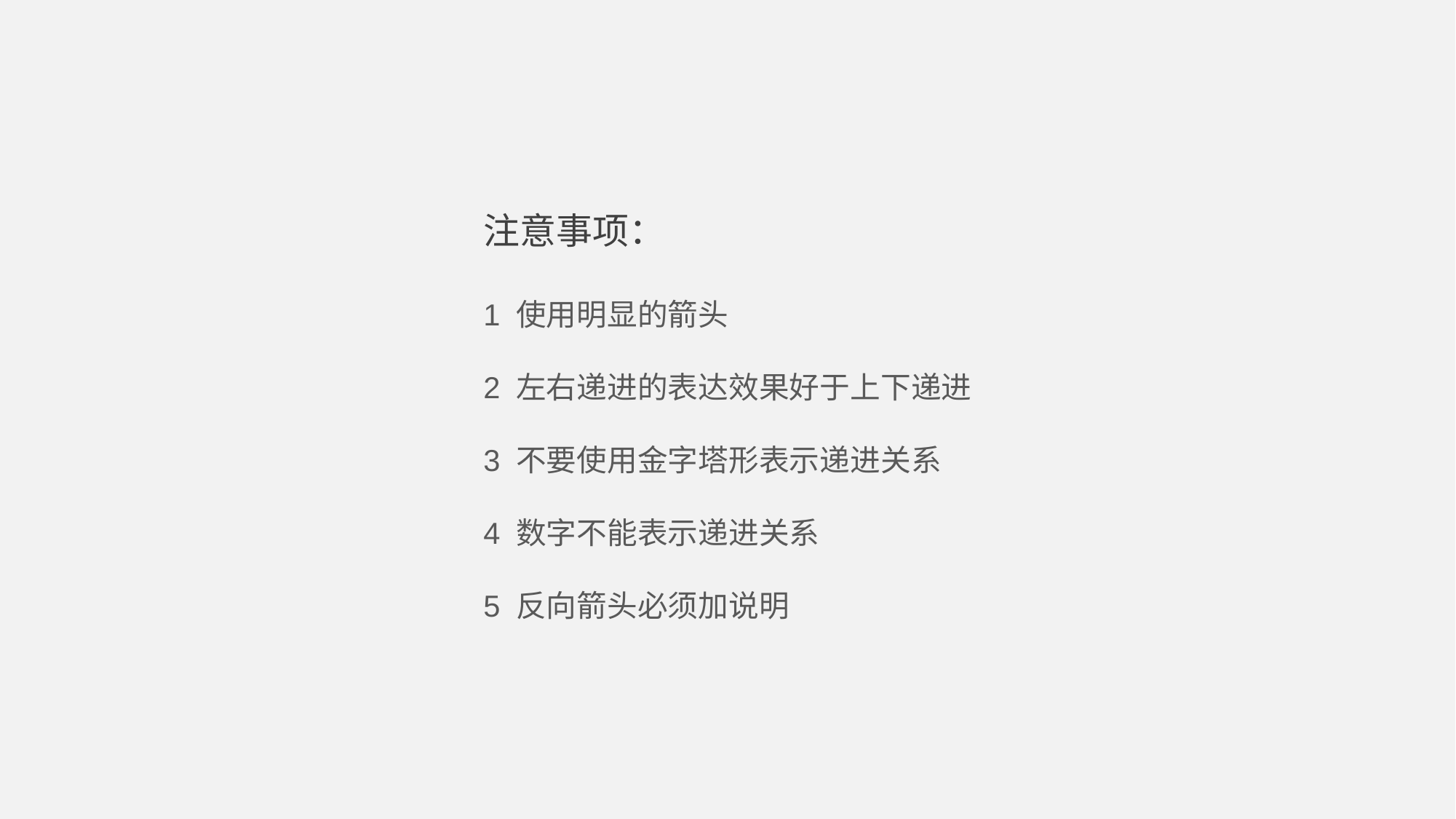

注意事项：

1 使用明显的箭头

2 左右递进的表达效果好于上下递进

3 不要使用金字塔形表示递进关系

4 数字不能表示递进关系

5 反向箭头必须加说明